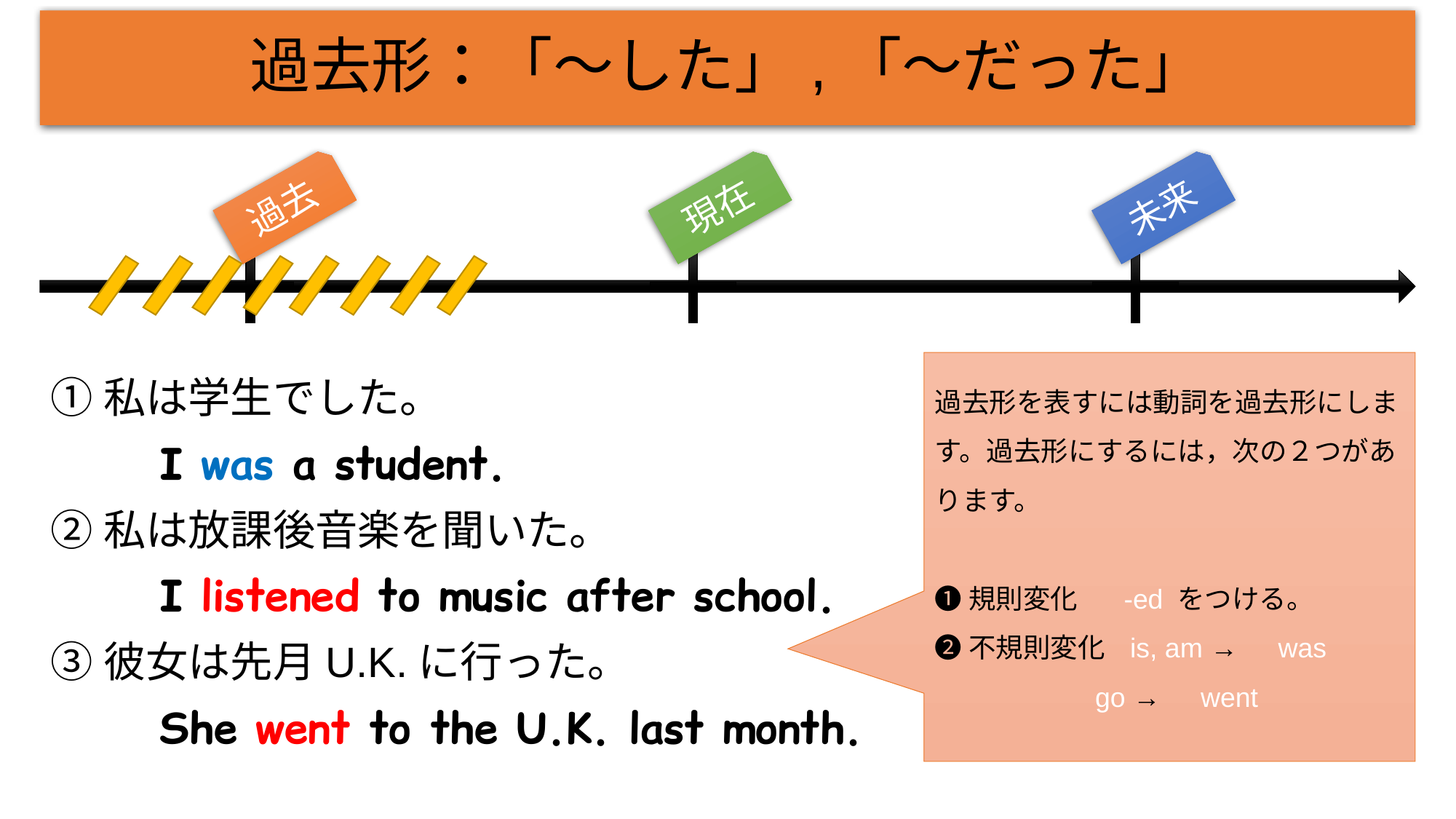

# 過去形：「～した」,「～だった」
過去
現在
未来

過去形を表すには動詞を過去形にします。過去形にするには，次の２つがあります。

❶規則変化  　-ed をつける。
❷不規則変化   is, am →　was
                     go →　went

①私は学生でした。
	I was a student.
②私は放課後音楽を聞いた。
	I listened to music after school.
③彼女は先月U.K.に行った。
	She went to the U.K. last month.